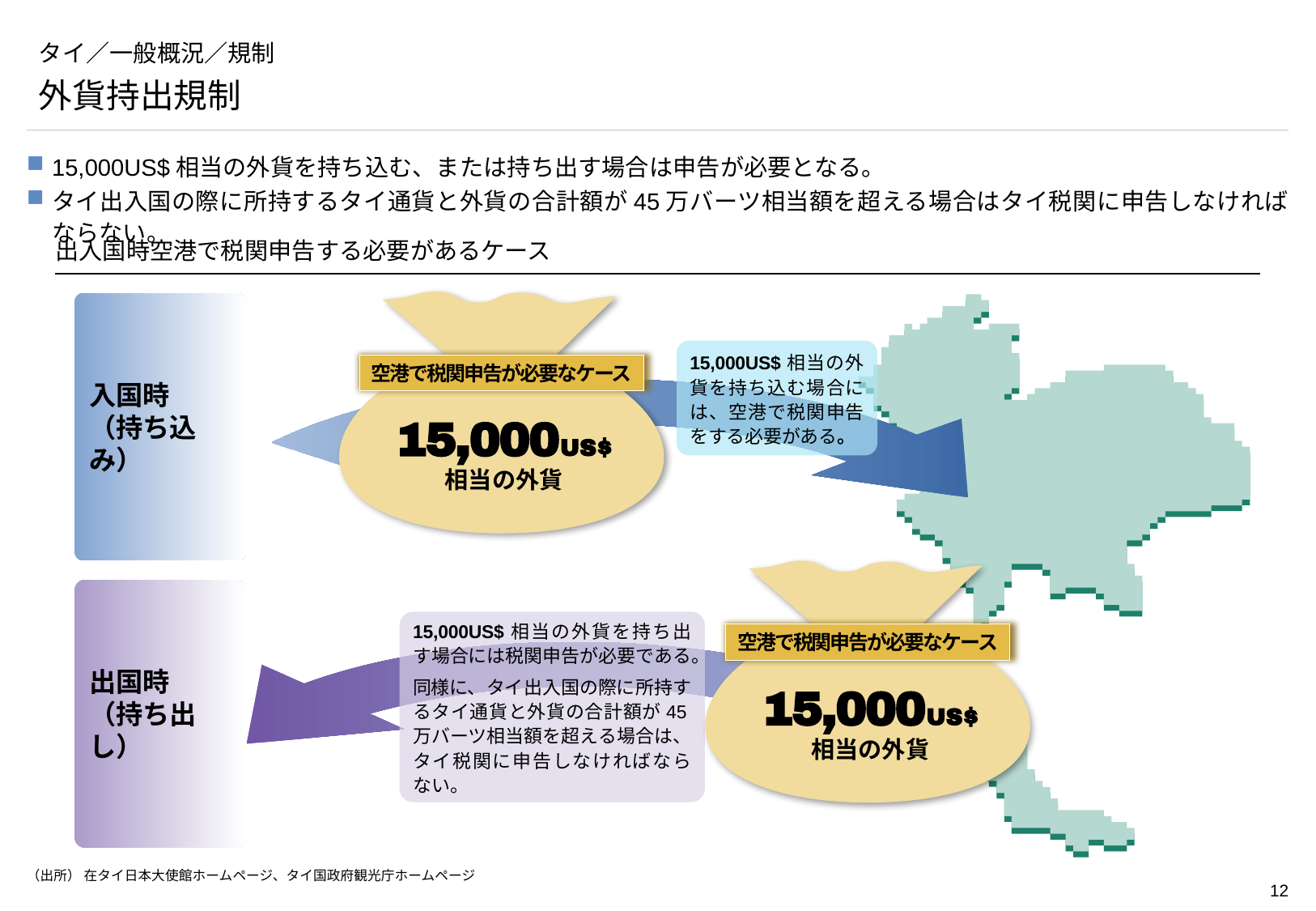

# タイ／一般概況／規制
外貨持出規制
15,000US$相当の外貨を持ち込む、または持ち出す場合は申告が必要となる。
タイ出入国の際に所持するタイ通貨と外貨の合計額が45万バーツ相当額を超える場合はタイ税関に申告しなければならない。
出入国時空港で税関申告する必要があるケース

空港で税関申告が必要なケース
15,000US$
相当の外貨
入国時
（持ち込み）

15,000US$相当の外貨を持ち込む場合には、空港で税関申告をする必要がある。

空港で税関申告が必要なケース
15,000US$
相当の外貨
出国時
（持ち出し）
15,000US$相当の外貨を持ち出す場合には税関申告が必要である。
同様に、タイ出入国の際に所持するタイ通貨と外貨の合計額が45万バーツ相当額を超える場合は、タイ税関に申告しなければならない。

（出所） 在タイ日本大使館ホームページ、タイ国政府観光庁ホームページ